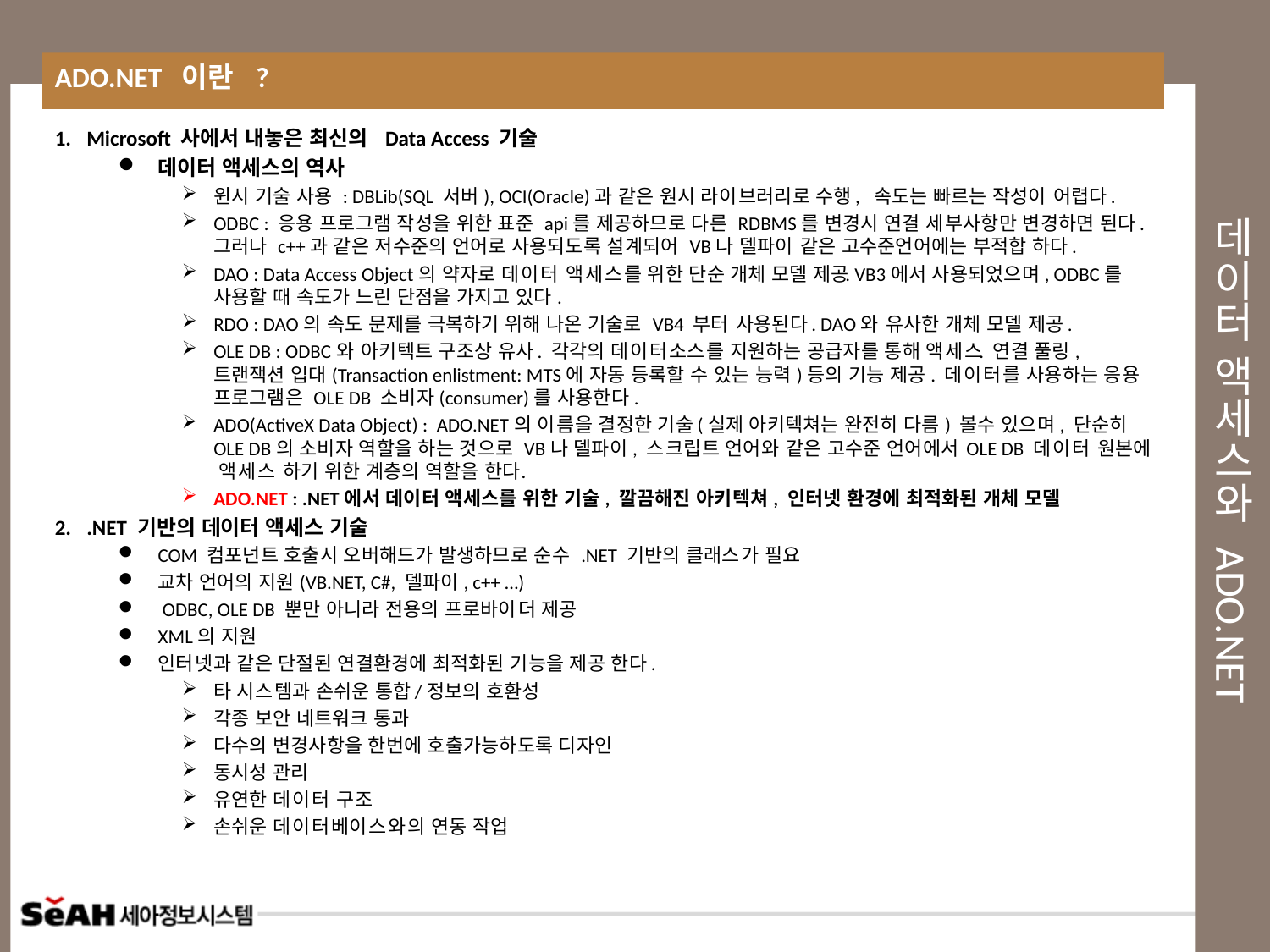

ADO.NET  이란  ?
# 데이터 액세스와 ADO.NET
Microsoft 사에서 내놓은 최신의  Data Access 기술
데이터 액세스의 역사
윈시 기술 사용 : DBLib(SQL 서버), OCI(Oracle)과 같은 원시 라이브러리로 수행,  속도는 빠르는 작성이 어렵다.
ODBC : 응용 프로그램 작성을 위한 표준 api를 제공하므로 다른 RDBMS를 변경시 연결 세부사항만 변경하면 된다. 그러나 c++과 같은 저수준의 언어로 사용되도록 설계되어 VB나 델파이 같은 고수준언어에는 부적합 하다.
DAO : Data Access Object의 약자로 데이터 액세스를 위한 단순 개체 모델 제공. VB3에서 사용되었으며, ODBC를 사용할 때 속도가 느린 단점을 가지고 있다.
RDO : DAO의 속도 문제를 극복하기 위해 나온 기술로 VB4 부터 사용된다. DAO와 유사한 개체 모델 제공.
OLE DB : ODBC와 아키텍트 구조상 유사. 각각의 데이터소스를 지원하는 공급자를 통해 액세스. 연결 풀링, 트랜잭션 입대(Transaction enlistment: MTS에 자동 등록할 수 있는 능력)등의 기능 제공. 데이터를 사용하는 응용 프로그램은 OLE DB 소비자(consumer)를 사용한다.
ADO(ActiveX Data Object) :  ADO.NET의 이름을 결정한 기술(실제 아키텍쳐는 완전히 다름) 볼수 있으며, 단순히 OLE DB의 소비자 역할을 하는 것으로 VB나 델파이, 스크립트 언어와 같은 고수준 언어에서 OLE DB 데이터 원본에  액세스 하기 위한 계층의 역할을 한다.
ADO.NET : .NET에서 데이터 액세스를 위한 기술, 깔끔해진 아키텍쳐, 인터넷 환경에 최적화된 개체 모델
.NET 기반의 데이터 액세스 기술
COM 컴포넌트 호출시 오버해드가 발생하므로 순수 .NET 기반의 클래스가 필요
교차 언어의 지원(VB.NET, C#, 델파이, c++ …)
 ODBC, OLE DB 뿐만 아니라 전용의 프로바이더 제공
XML의 지원
인터넷과 같은 단절된 연결환경에 최적화된 기능을 제공 한다.
타 시스템과 손쉬운 통합/정보의 호환성
각종 보안 네트워크 통과
다수의 변경사항을 한번에 호출가능하도록 디자인
동시성 관리
유연한 데이터 구조
손쉬운 데이터베이스와의 연동 작업